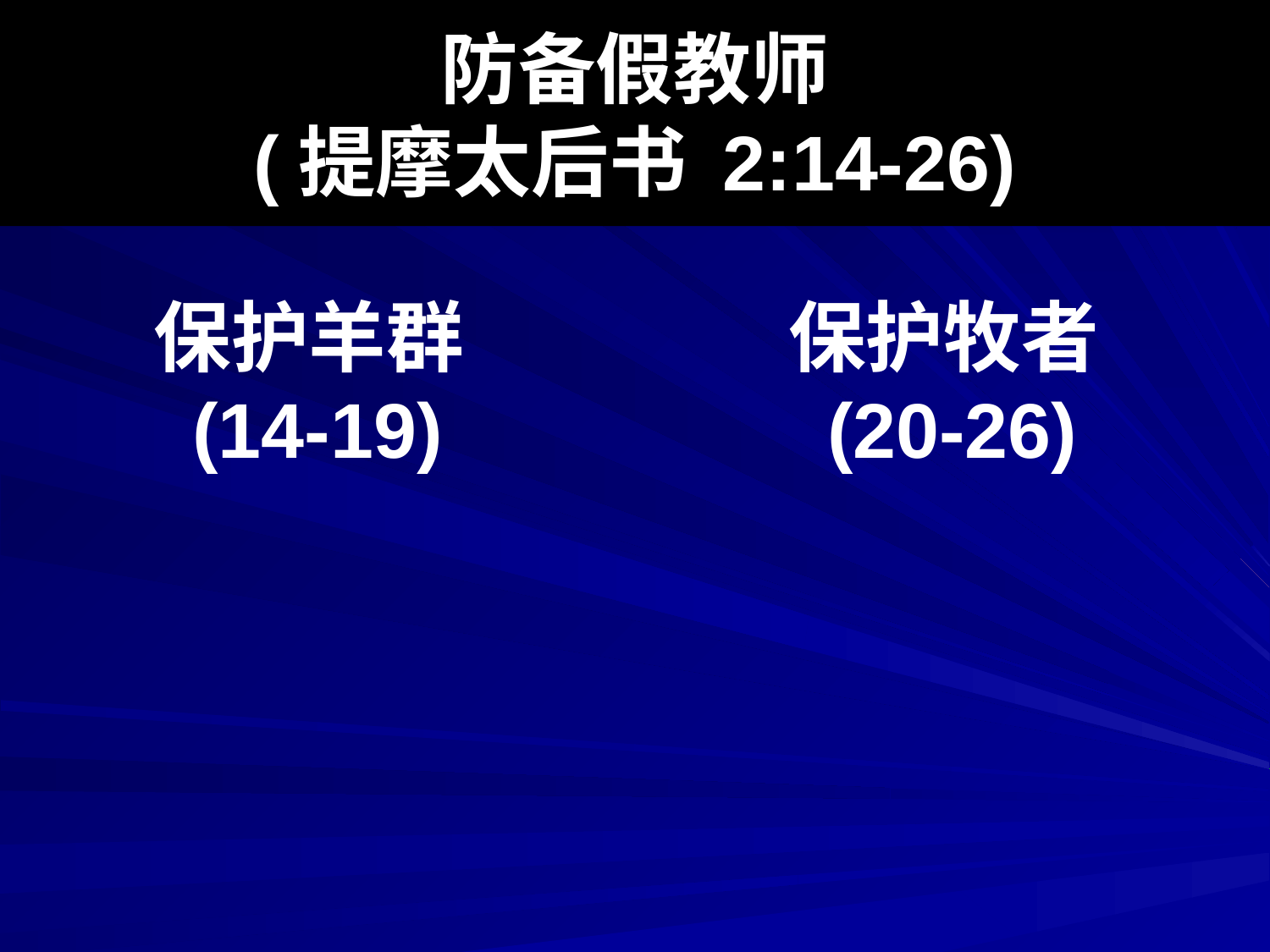

# 防备假教师 (提摩太后书 2:14-26)
保护羊群
(14-19)
保护牧者
(20-26)